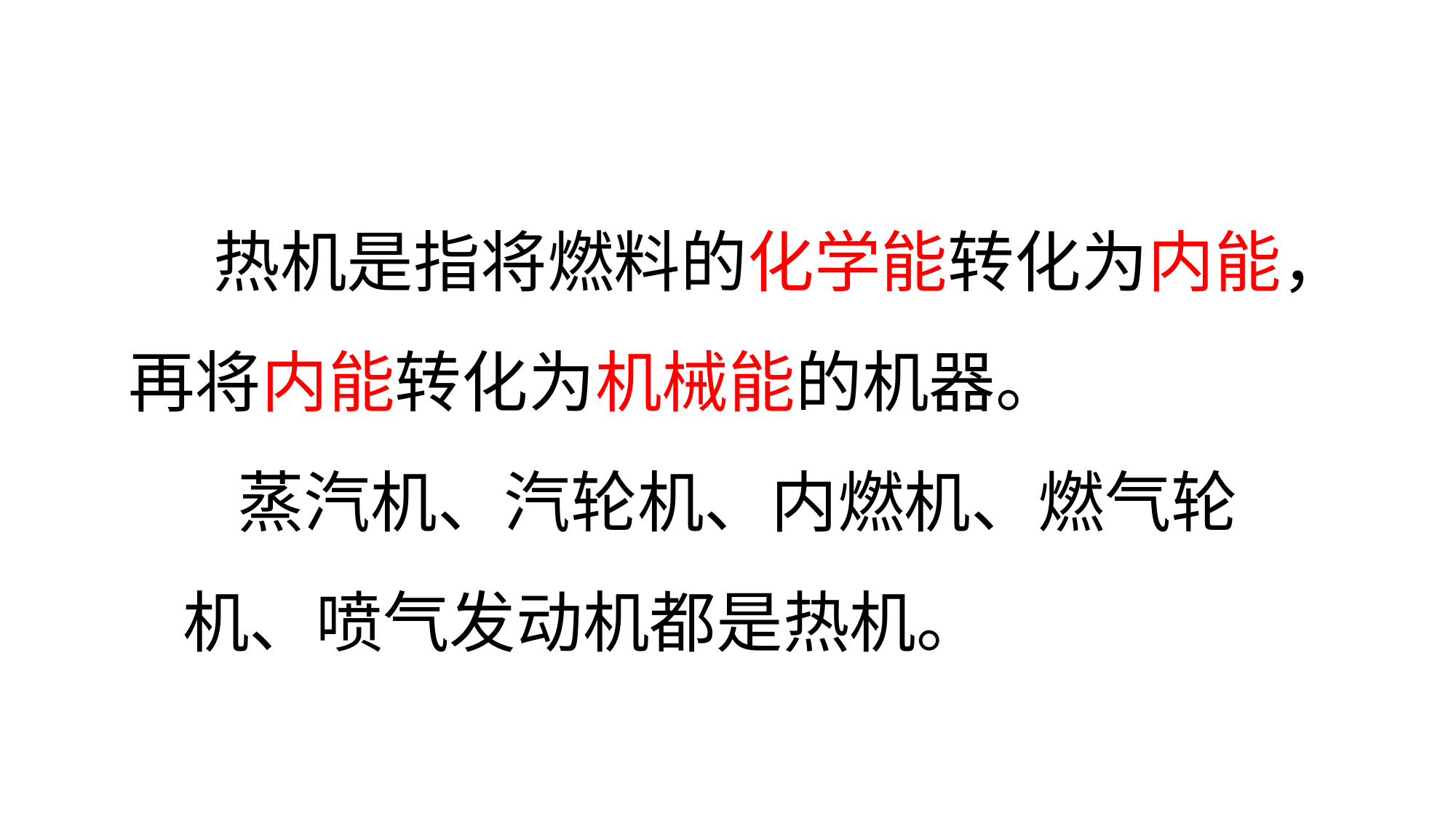

热机是指将燃料的化学能转化为内能，再将内能转化为机械能的机器。
蒸汽机、汽轮机、内燃机、燃气轮机、喷气发动机都是热机。